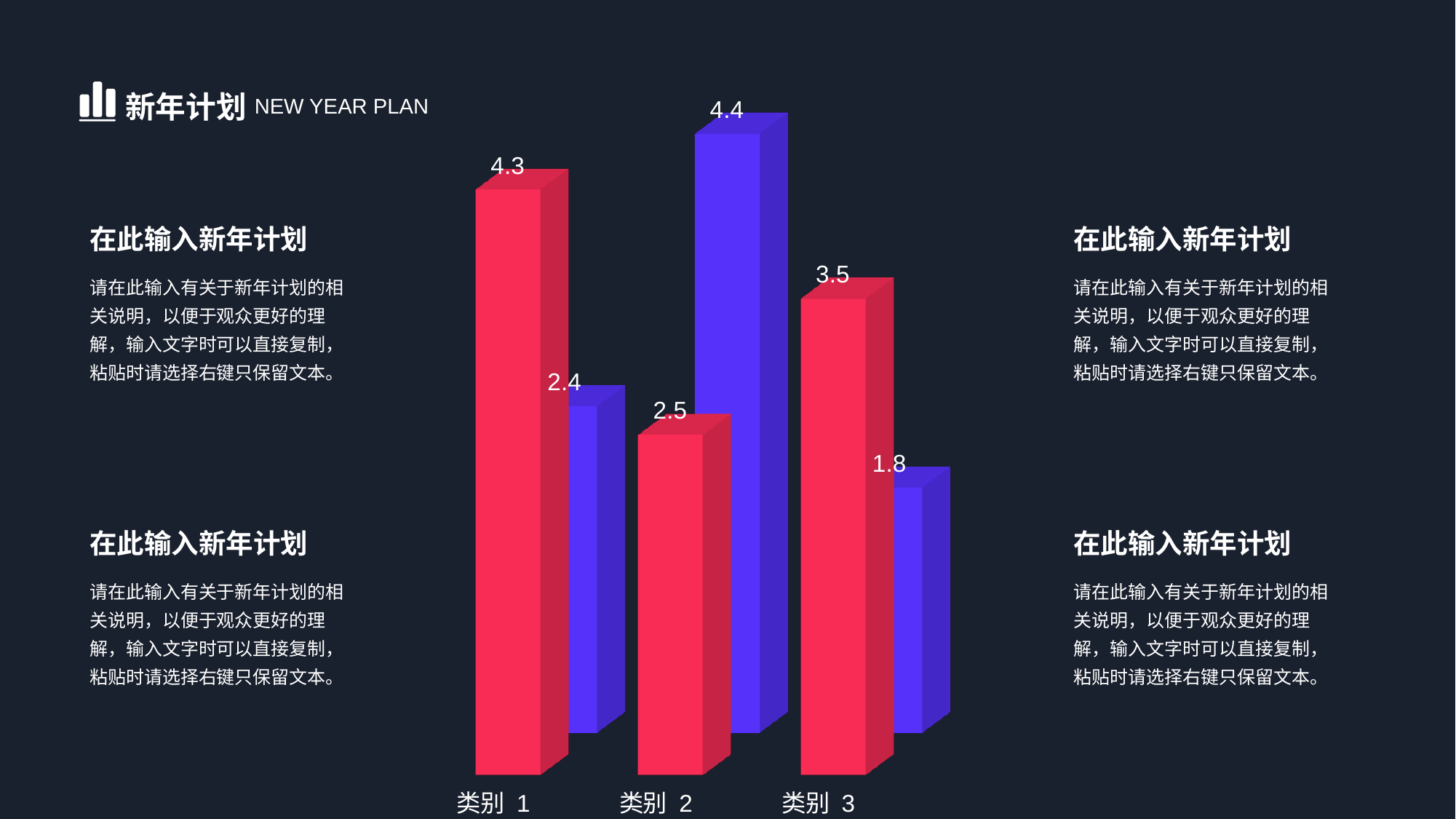

[unsupported chart]

新年计划
NEW YEAR PLAN
在此输入新年计划
在此输入新年计划
请在此输入有关于新年计划的相关说明，以便于观众更好的理解，输入文字时可以直接复制，粘贴时请选择右键只保留文本。
请在此输入有关于新年计划的相关说明，以便于观众更好的理解，输入文字时可以直接复制，粘贴时请选择右键只保留文本。
在此输入新年计划
在此输入新年计划
请在此输入有关于新年计划的相关说明，以便于观众更好的理解，输入文字时可以直接复制，粘贴时请选择右键只保留文本。
请在此输入有关于新年计划的相关说明，以便于观众更好的理解，输入文字时可以直接复制，粘贴时请选择右键只保留文本。